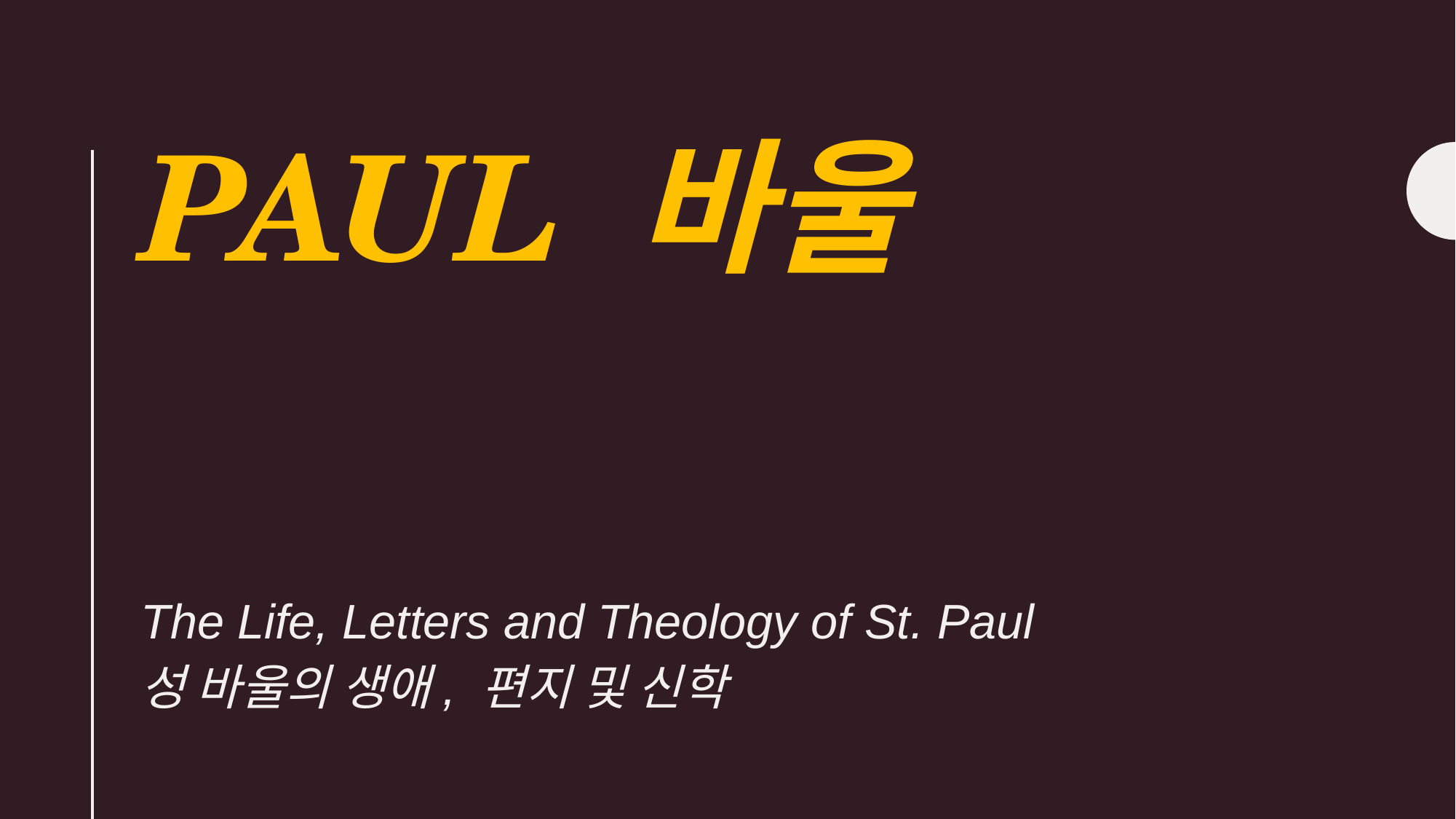

# PAUL 바울
The Life, Letters and Theology of St. Paul
성 바울의 생애, 편지 및 신학